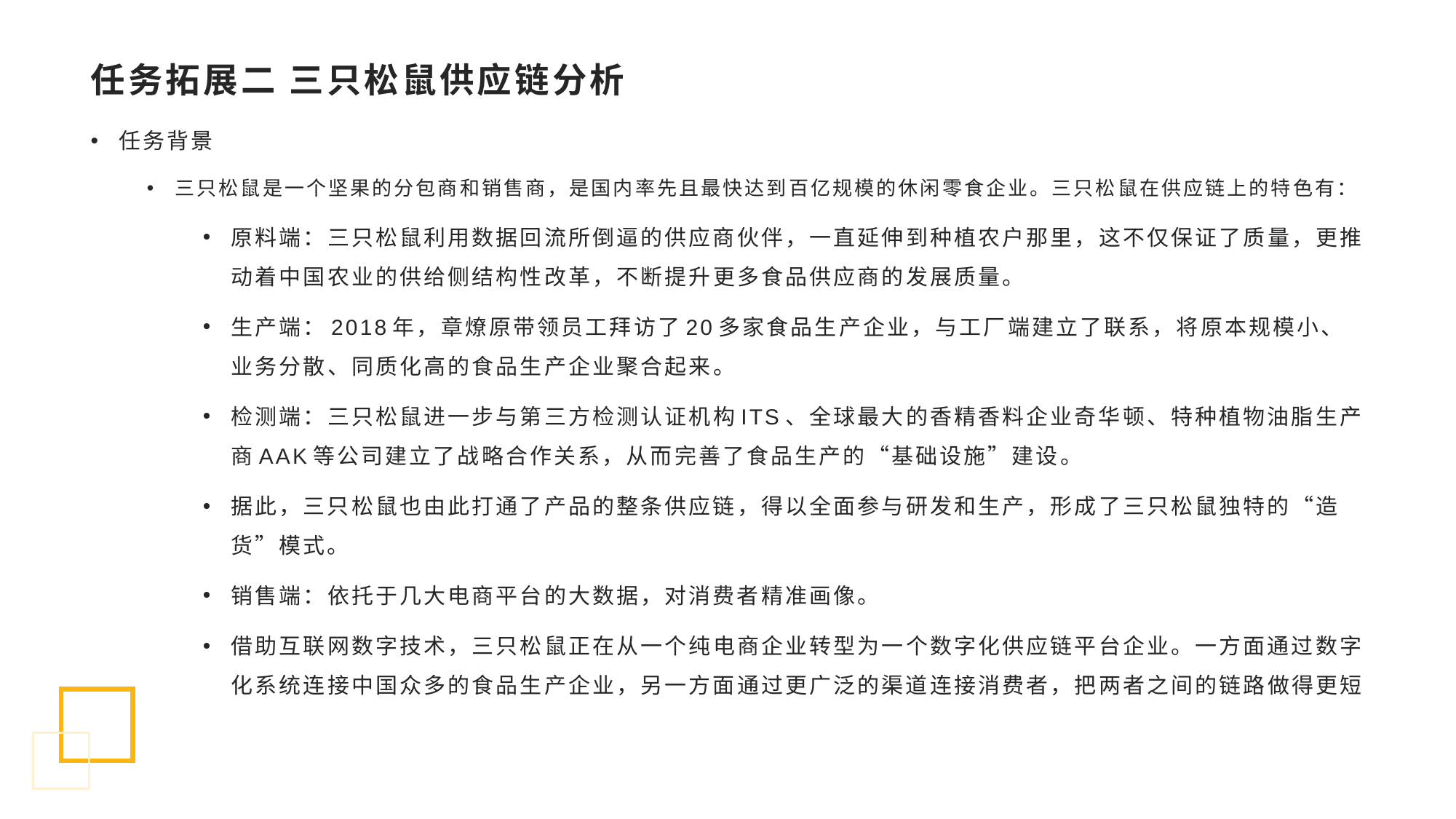

# 任务拓展二 三只松鼠供应链分析
任务背景
三只松鼠是一个坚果的分包商和销售商，是国内率先且最快达到百亿规模的休闲零食企业。三只松鼠在供应链上的特色有：
原料端：三只松鼠利用数据回流所倒逼的供应商伙伴，一直延伸到种植农户那里，这不仅保证了质量，更推动着中国农业的供给侧结构性改革，不断提升更多食品供应商的发展质量。
生产端：2018年，章燎原带领员工拜访了20多家食品生产企业，与工厂端建立了联系，将原本规模小、业务分散、同质化高的食品生产企业聚合起来。
检测端：三只松鼠进一步与第三方检测认证机构ITS、全球最大的香精香料企业奇华顿、特种植物油脂生产商AAK等公司建立了战略合作关系，从而完善了食品生产的“基础设施”建设。
据此，三只松鼠也由此打通了产品的整条供应链，得以全面参与研发和生产，形成了三只松鼠独特的“造货”模式。
销售端：依托于几大电商平台的大数据，对消费者精准画像。
借助互联网数字技术，三只松鼠正在从一个纯电商企业转型为一个数字化供应链平台企业。一方面通过数字化系统连接中国众多的食品生产企业，另一方面通过更广泛的渠道连接消费者，把两者之间的链路做得更短